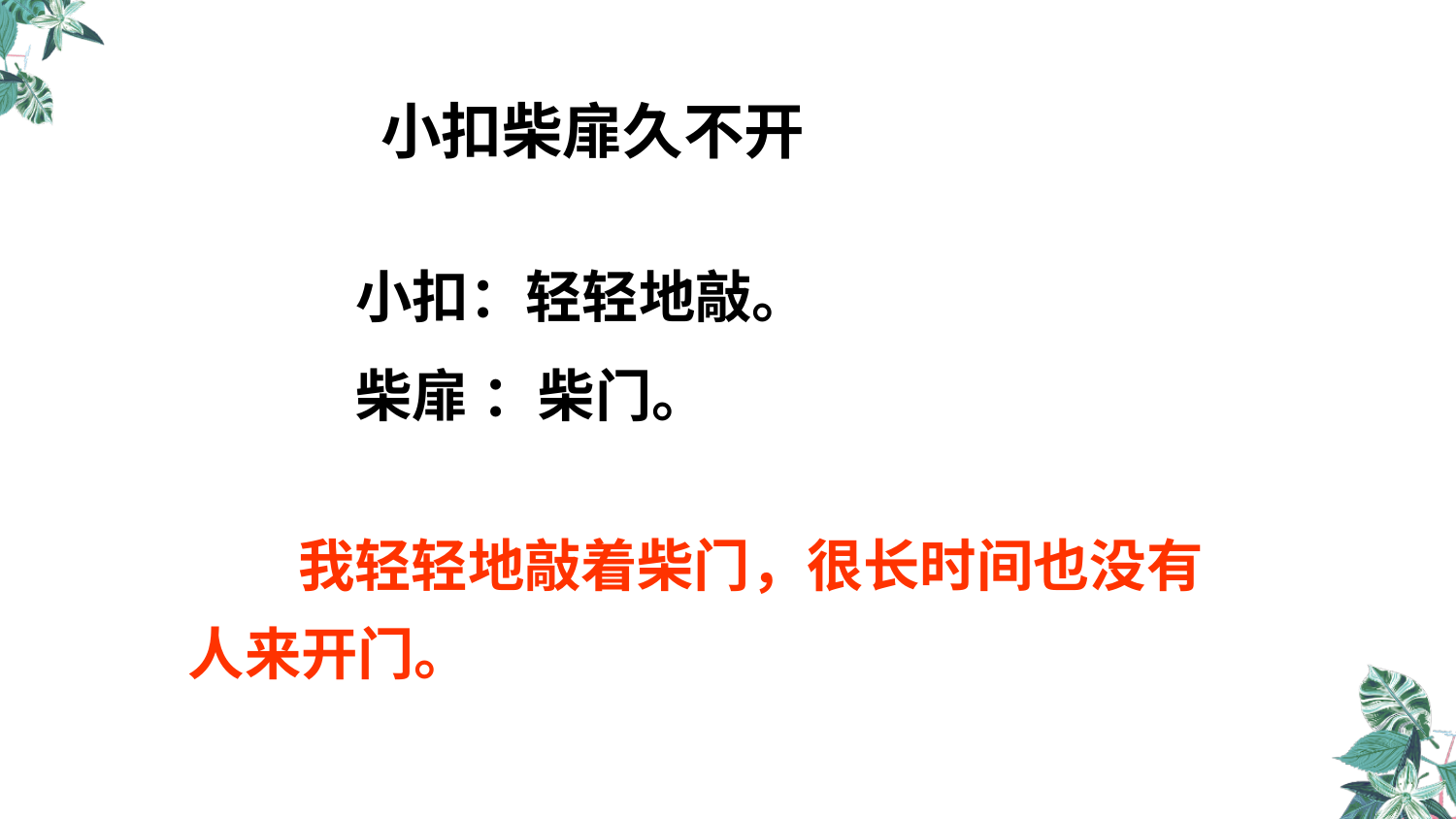

# 小扣柴扉久不开
小扣：轻轻地敲。
柴扉 ：柴门。
           我轻轻地敲着柴门，很长时间也没有人来开门。